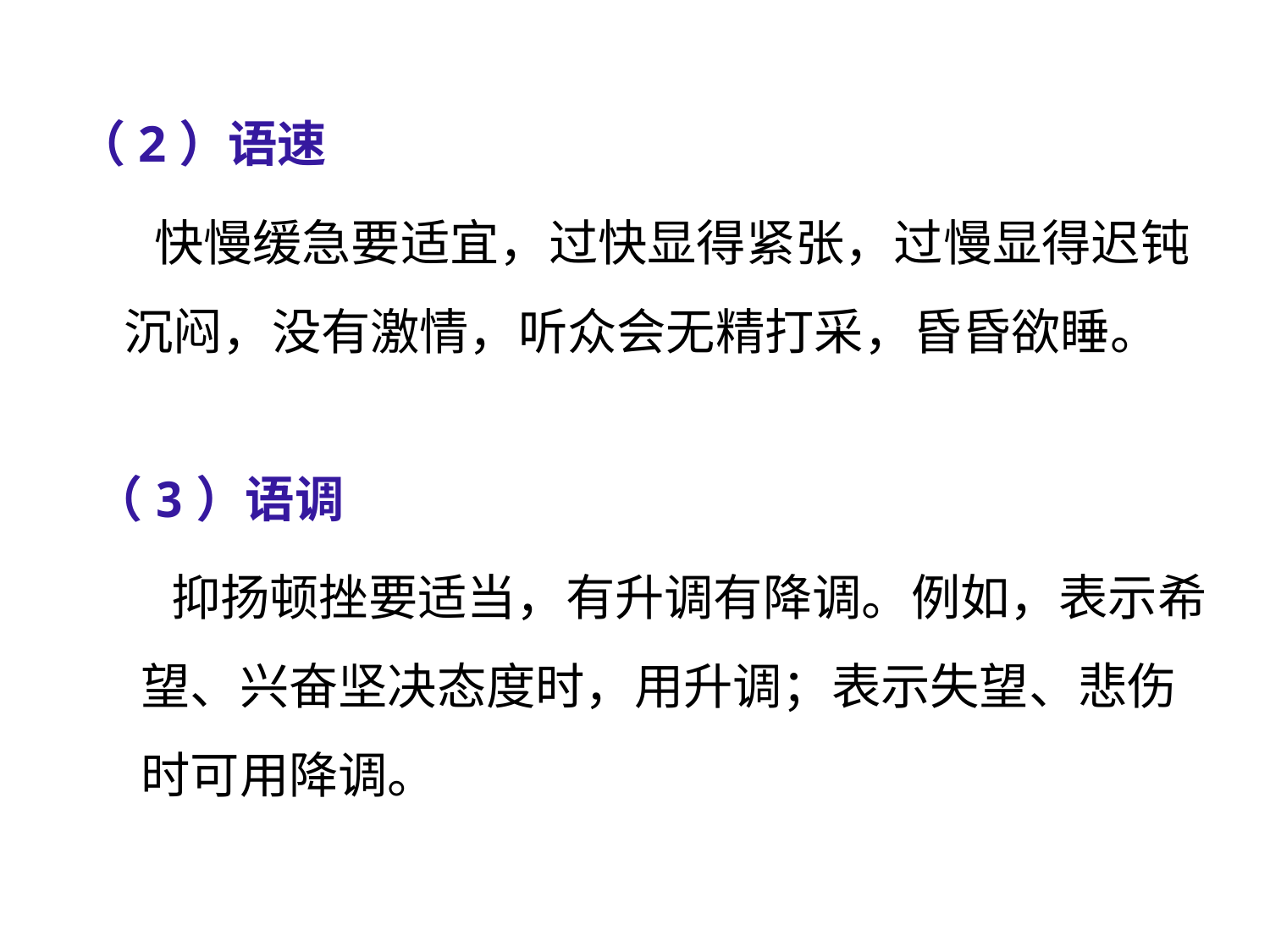

（2）语速
      快慢缓急要适宜，过快显得紧张，过慢显得迟钝沉闷，没有激情，听众会无精打采，昏昏欲睡。
（3）语调
      抑扬顿挫要适当，有升调有降调。例如，表示希望、兴奋坚决态度时，用升调；表示失望、悲伤时可用降调。